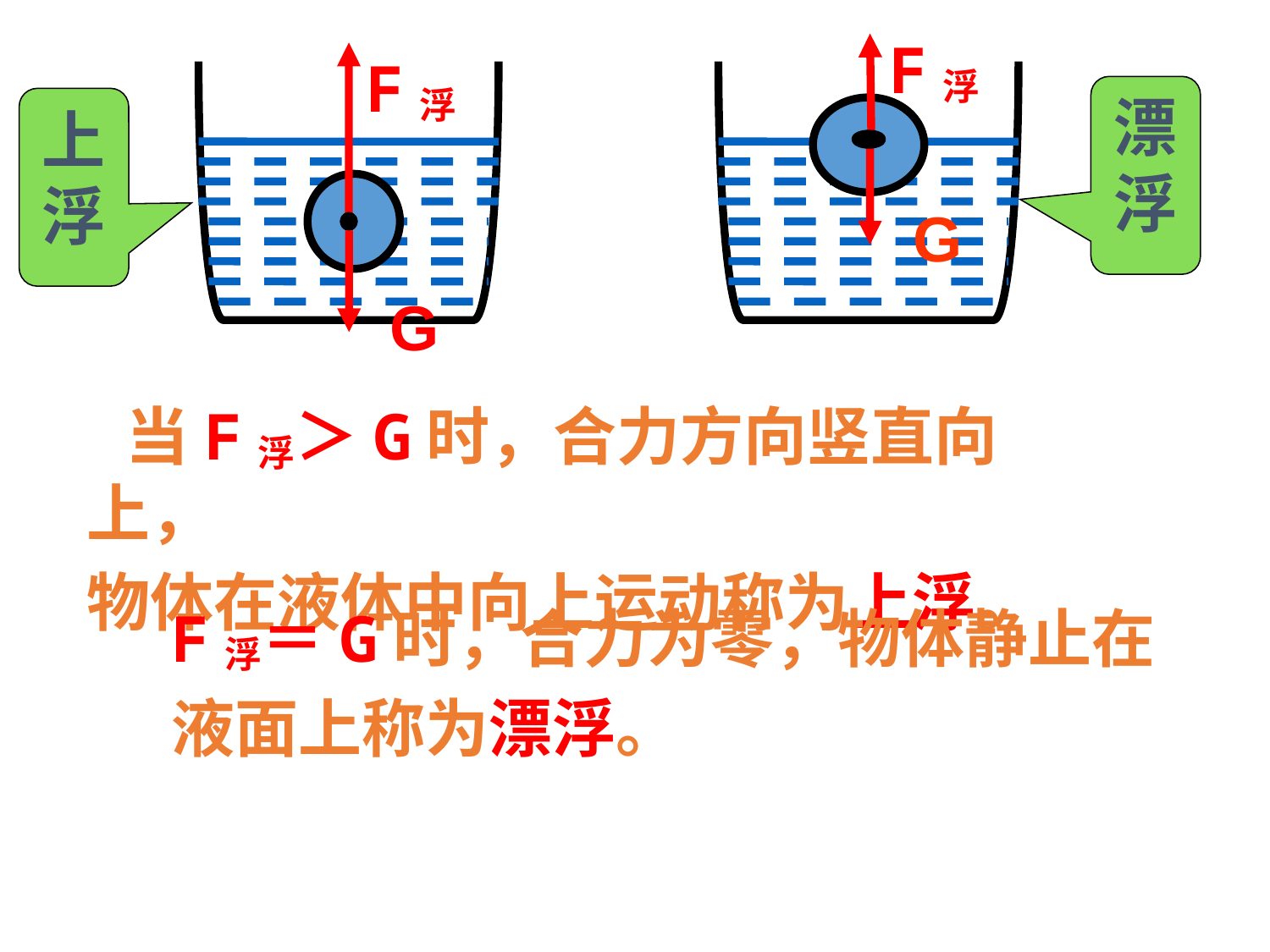

F浮

F浮

漂浮
上浮

G

G
  当F浮＞G时，合力方向竖直向上，
物体在液体中向上运动称为上浮。

F浮＝G时，合力为零，物体静止在
液面上称为漂浮。